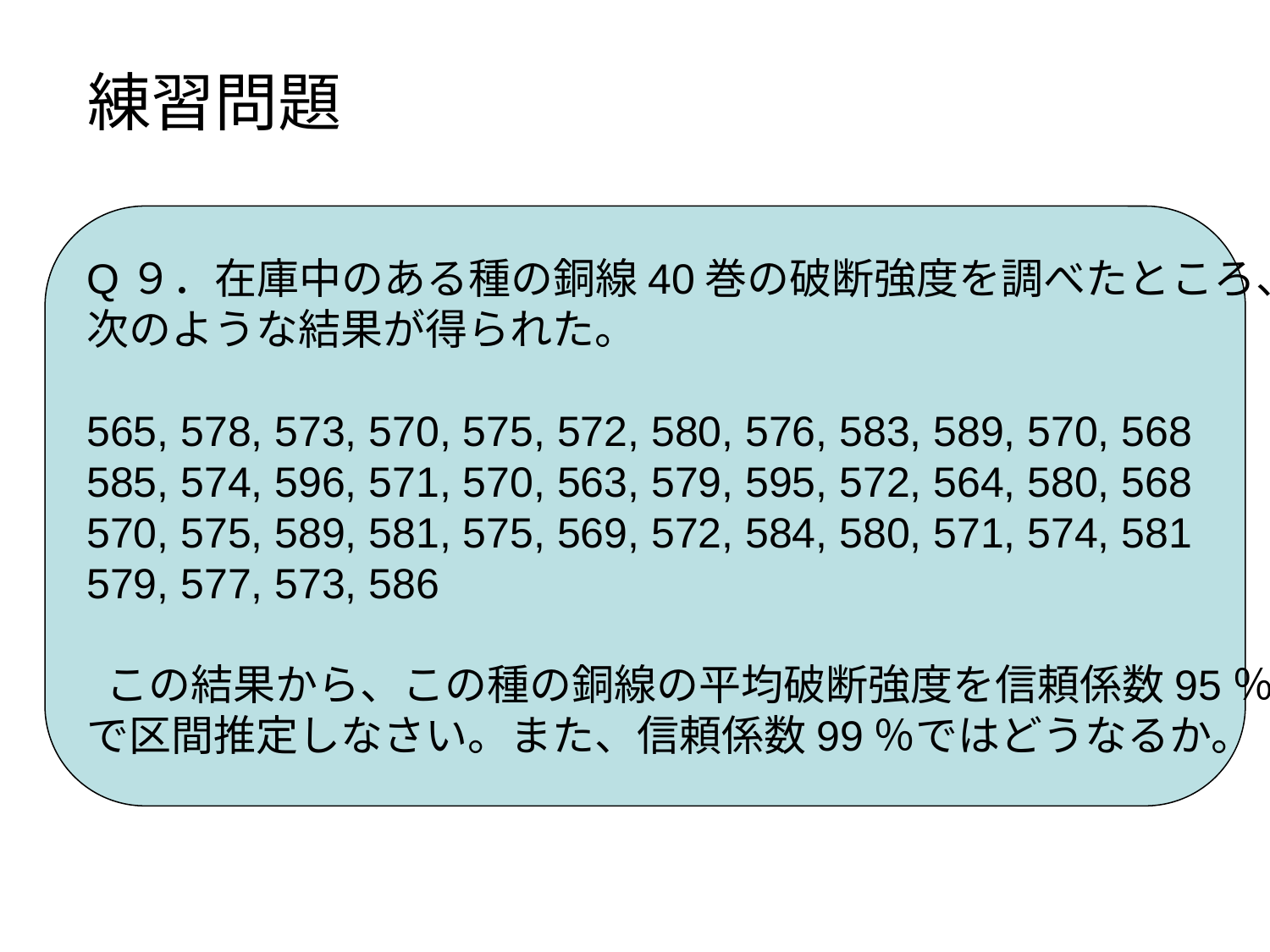

練習問題
Q９．在庫中のある種の銅線40巻の破断強度を調べたところ、
次のような結果が得られた。

565, 578, 573, 570, 575, 572, 580, 576, 583, 589, 570, 568
585, 574, 596, 571, 570, 563, 579, 595, 572, 564, 580, 568
570, 575, 589, 581, 575, 569, 572, 584, 580, 571, 574, 581
579, 577, 573, 586

 この結果から、この種の銅線の平均破断強度を信頼係数95％
で区間推定しなさい。また、信頼係数99％ではどうなるか。